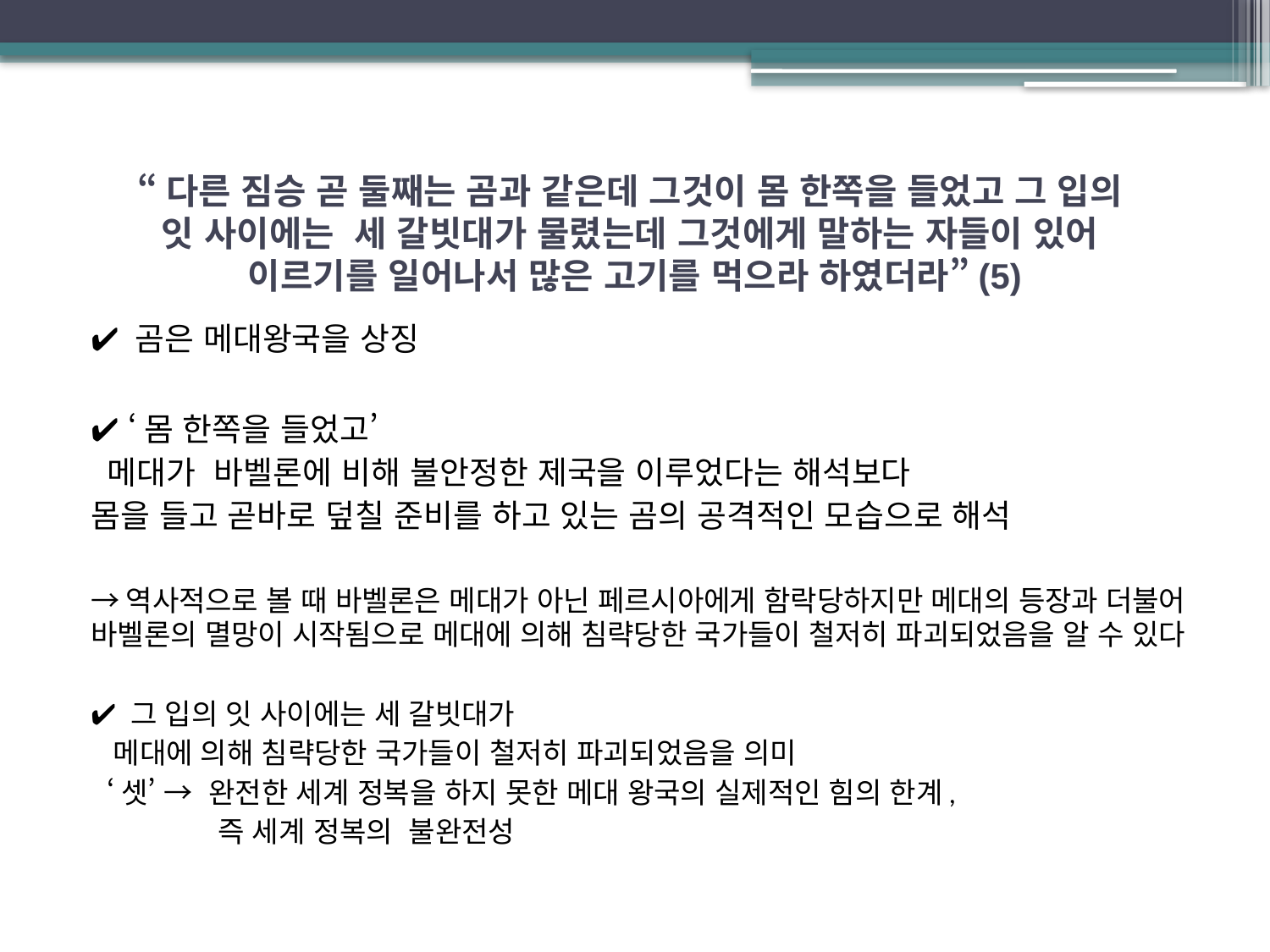

# “다른 짐승 곧 둘째는 곰과 같은데 그것이 몸 한쪽을 들었고 그 입의 잇 사이에는  세 갈빗대가 물렸는데 그것에게 말하는 자들이 있어 이르기를 일어나서 많은 고기를 먹으라 하였더라”(5)
✔ 곰은 메대왕국을 상징

✔ ‘몸 한쪽을 들었고’
 메대가  바벨론에 비해 불안정한 제국을 이루었다는 해석보다
몸을 들고 곧바로 덮칠 준비를 하고 있는 곰의 공격적인 모습으로 해석

→역사적으로 볼 때 바벨론은 메대가 아닌 페르시아에게 함락당하지만 메대의 등장과 더불어 바벨론의 멸망이 시작됨으로 메대에 의해 침략당한 국가들이 철저히 파괴되었음을 알 수 있다

✔ 그 입의 잇 사이에는 세 갈빗대가
  메대에 의해 침략당한 국가들이 철저히 파괴되었음을 의미
  ‘셋’ →  완전한 세계 정복을 하지 못한 메대 왕국의 실제적인 힘의 한계,
               즉 세계 정복의  불완전성